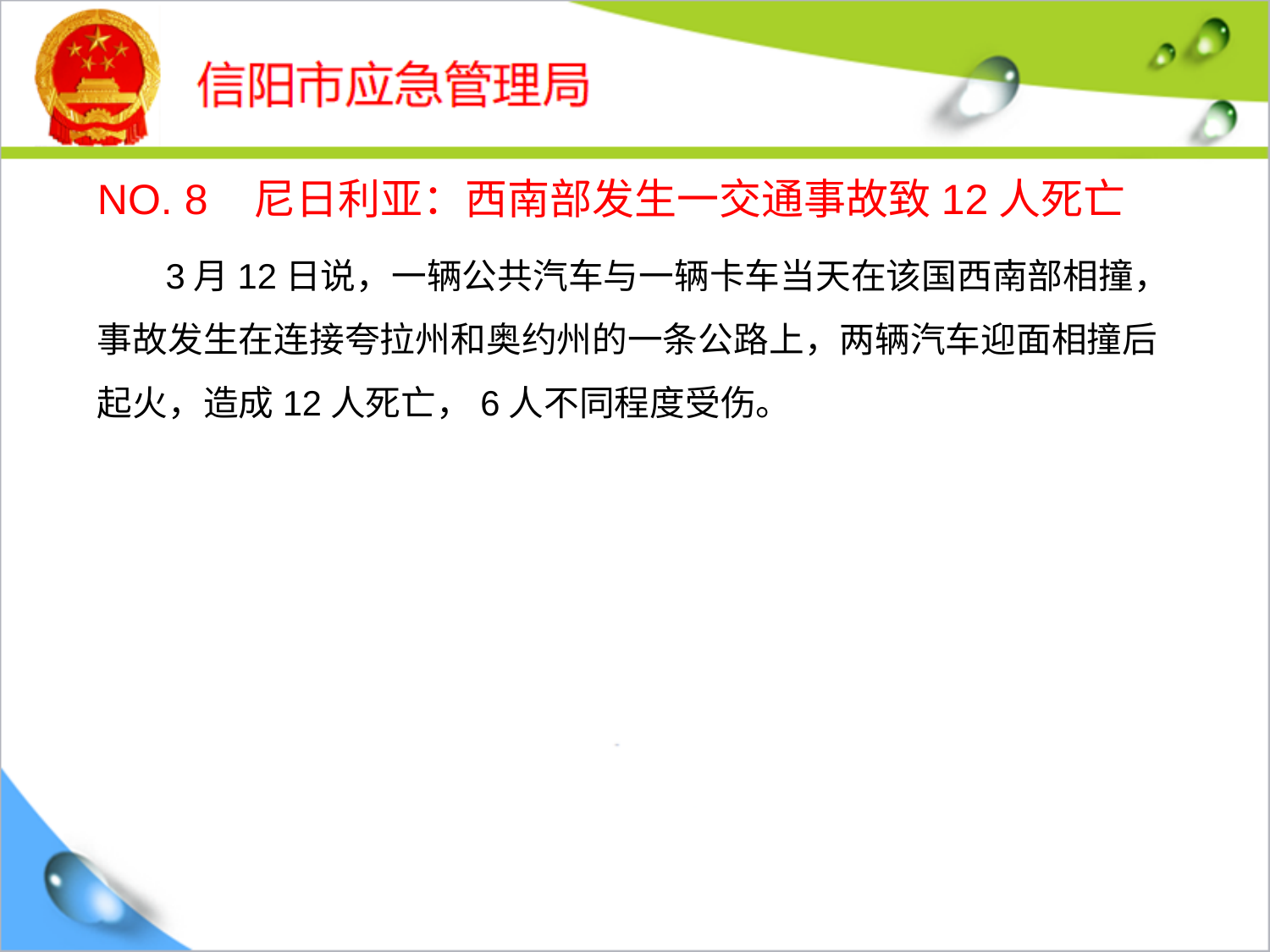

NO. 8   尼日利亚：西南部发生一交通事故致12人死亡
       3月12日说，一辆公共汽车与一辆卡车当天在该国西南部相撞，事故发生在连接夸拉州和奥约州的一条公路上，两辆汽车迎面相撞后起火，造成12人死亡，6人不同程度受伤。